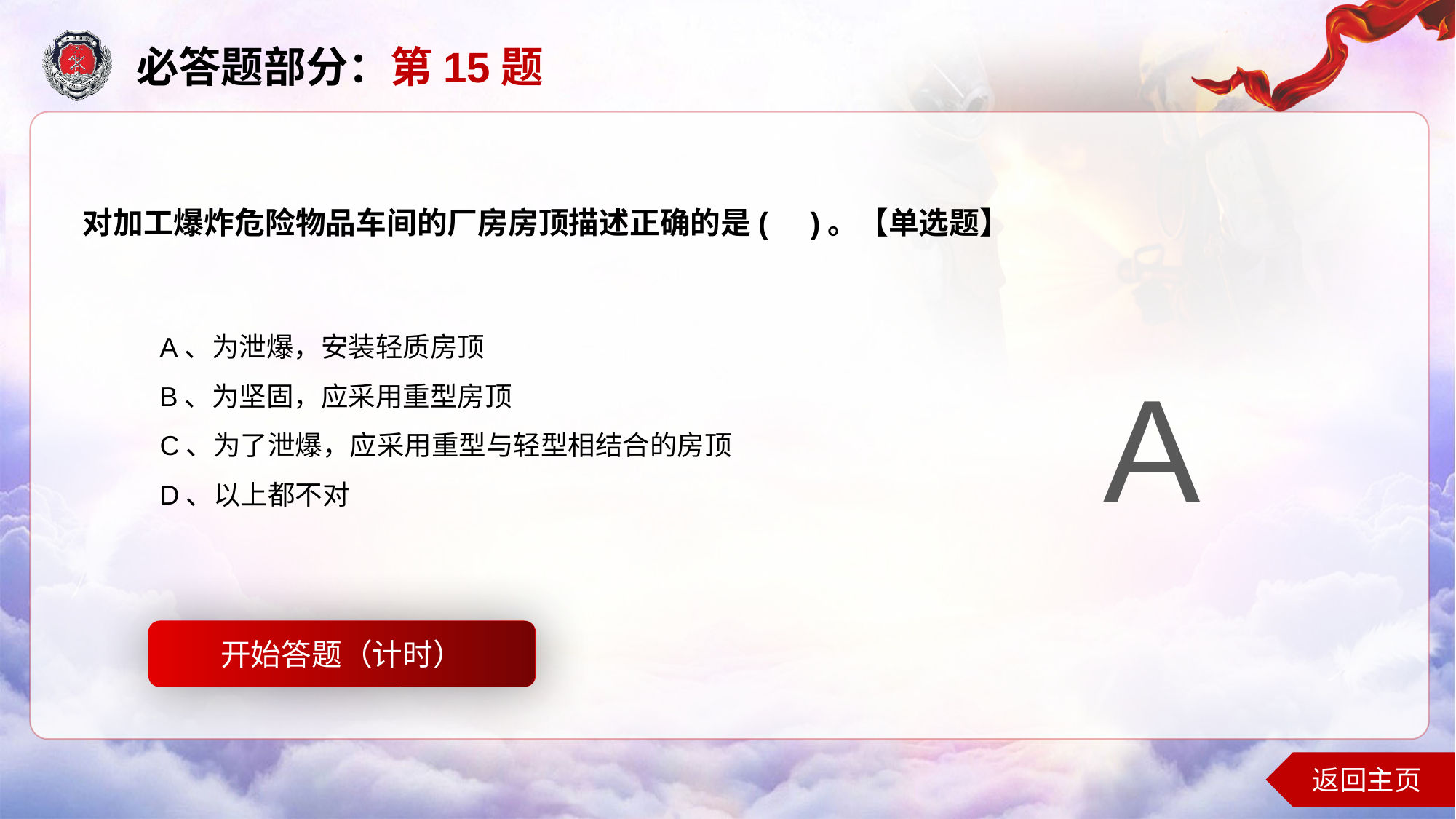

必答题部分：第15题
对加工爆炸危险物品车间的厂房房顶描述正确的是(     )。【单选题】
A、为泄爆，安装轻质房顶
B、为坚固，应采用重型房顶
C、为了泄爆，应采用重型与轻型相结合的房顶
D、以上都不对
A
开始答题（计时）
开始答题
返回主页